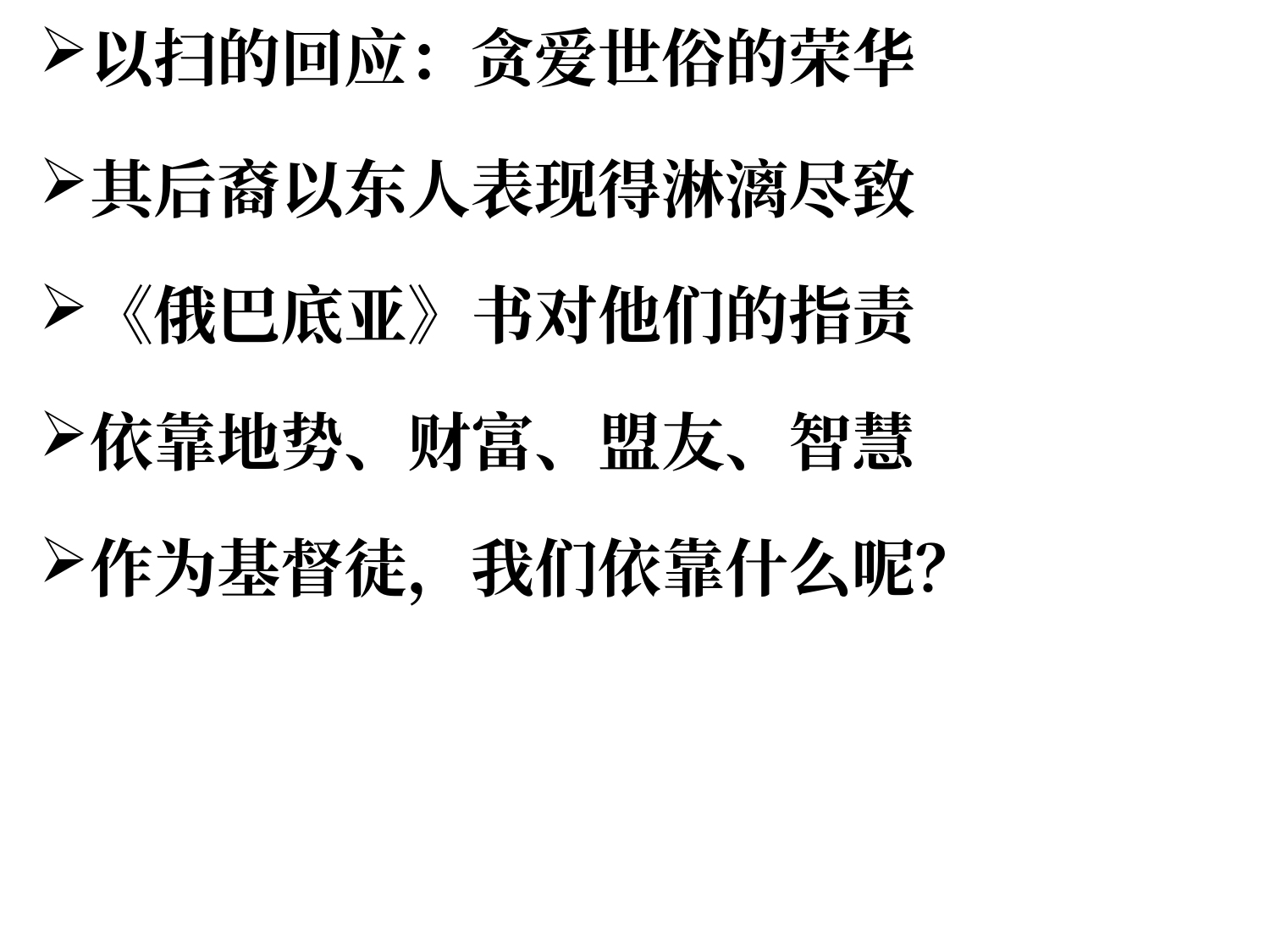

以扫的回应：贪爱世俗的荣华

其后裔以东人表现得淋漓尽致

《俄巴底亚》书对他们的指责

依靠地势、财富、盟友、智慧

作为基督徒，我们依靠什么呢？